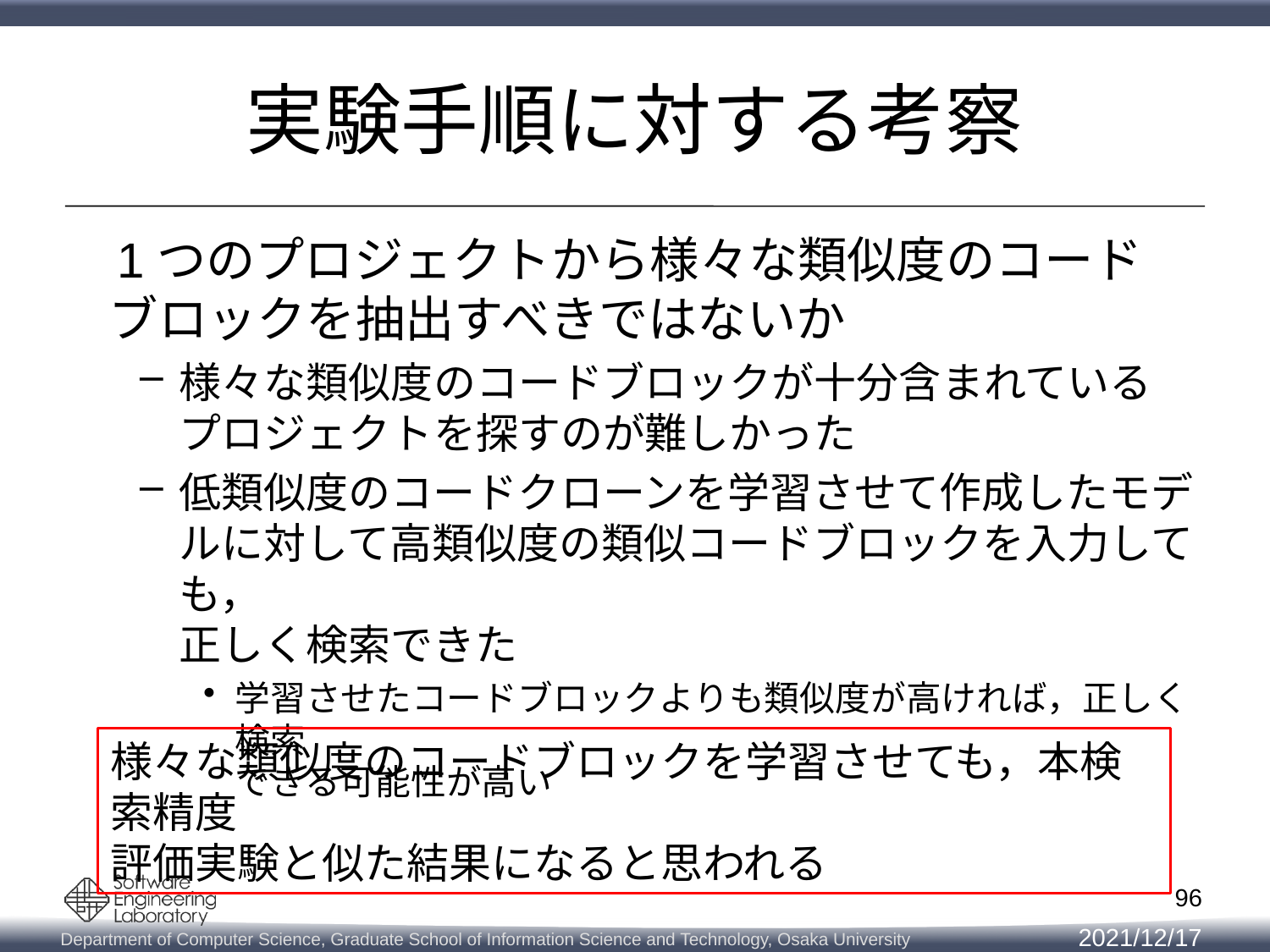

# 実験手順に対する考察
   1つのプロジェクトから様々な類似度のコード
   ブロックを抽出すべきではないか
様々な類似度のコードブロックが十分含まれている
プロジェクトを探すのが難しかった
低類似度のコードクローンを学習させて作成したモデルに対して高類似度の類似コードブロックを入力しても，
正しく検索できた
学習させたコードブロックよりも類似度が高ければ，正しく検索
できる可能性が高い
様々な類似度のコードブロックを学習させても，本検索精度
評価実験と似た結果になると思われる
96
2021/12/17